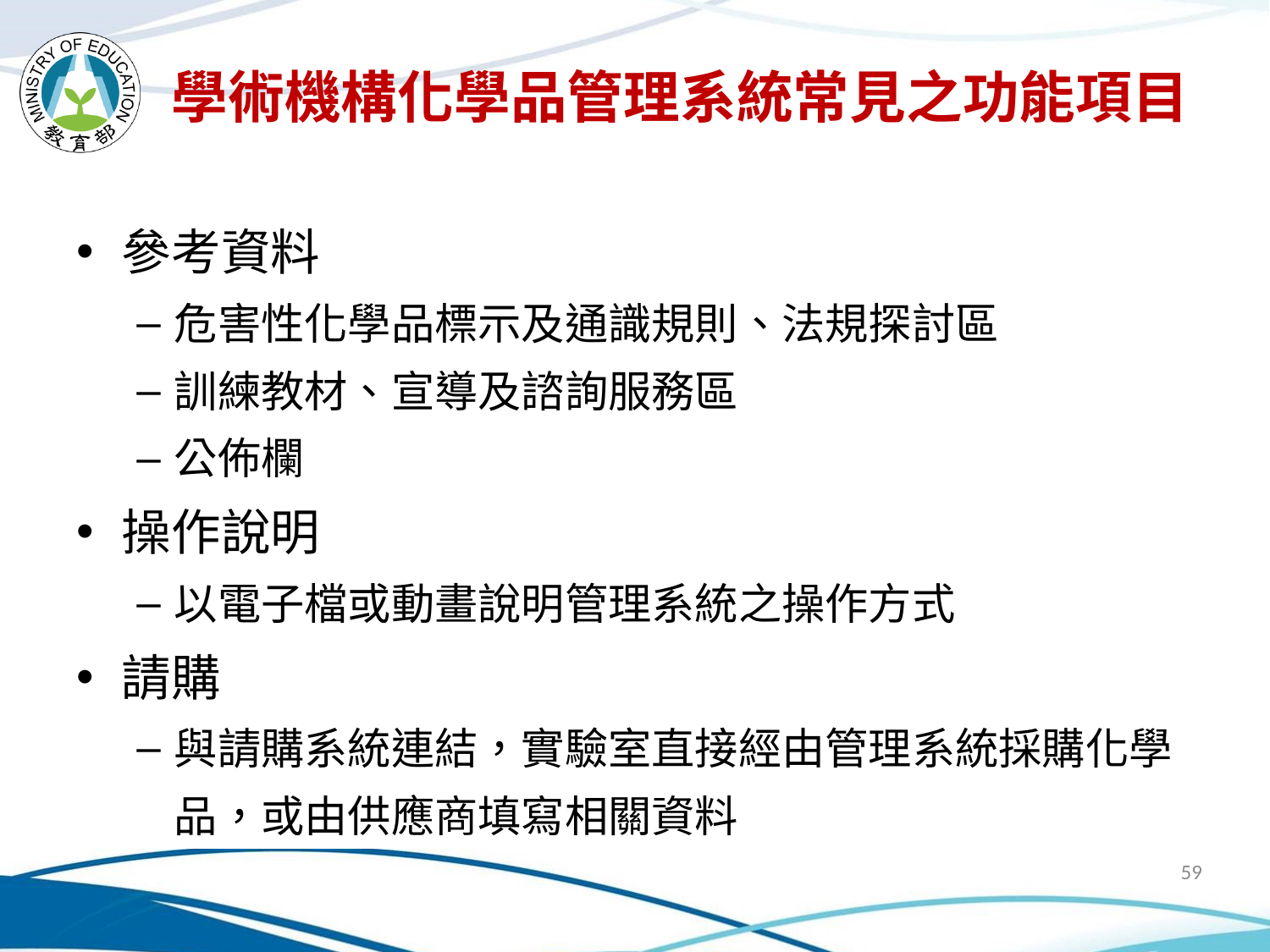

# 學術機構化學品管理系統常見之功能項目
參考資料
危害性化學品標示及通識規則、法規探討區
訓練教材、宣導及諮詢服務區
公佈欄
操作說明
以電子檔或動畫說明管理系統之操作方式
請購
與請購系統連結，實驗室直接經由管理系統採購化學品，或由供應商填寫相關資料
59